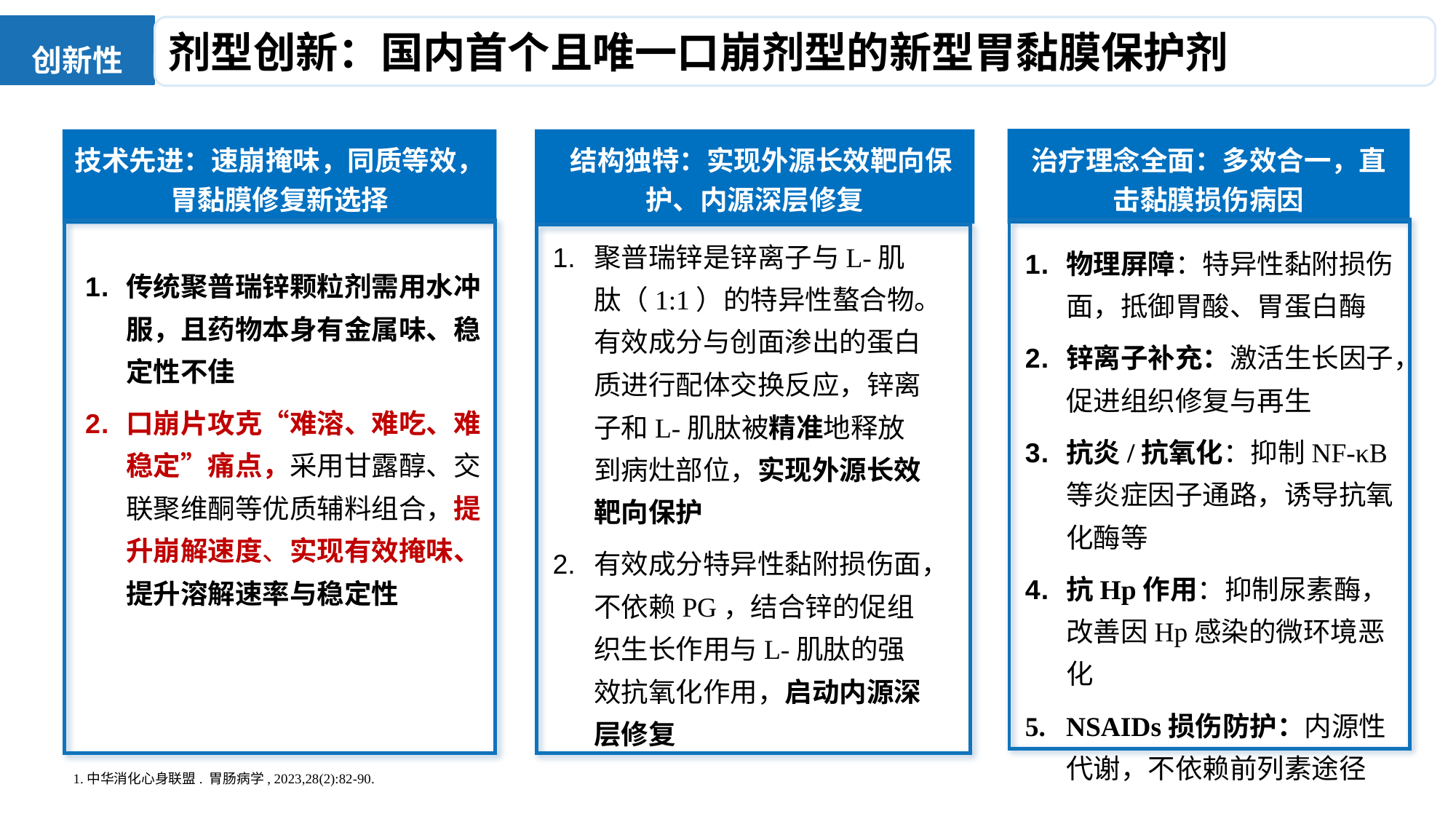

创新性
剂型创新：国内首个且唯一口崩剂型的新型胃黏膜保护剂
治疗理念全面：多效合一，直击黏膜损伤病因

物理屏障：特异性黏附损伤面，抵御胃酸、胃蛋白酶
锌离子补充：激活生长因子，促进组织修复与再生
抗炎/抗氧化：抑制NF-κB等炎症因子通路，诱导抗氧化酶等
抗Hp作用：抑制尿素酶，改善因Hp感染的微环境恶化
NSAIDs损伤防护：内源性代谢，不依赖前列素途径
技术先进：速崩掩味，同质等效，胃黏膜修复新选择

传统聚普瑞锌颗粒剂需用水冲服，且药物本身有金属味、稳定性不佳
口崩片攻克“难溶、难吃、难稳定”痛点，采用甘露醇、交联聚维酮等优质辅料组合，提升崩解速度、实现有效掩味、提升溶解速率与稳定性
 结构独特：实现外源长效靶向保护、内源深层修复

聚普瑞锌是锌离子与L-肌肽（1:1）的特异性螯合物。有效成分与创面渗出的蛋白质进行配体交换反应，锌离子和L-肌肽被精准地释放到病灶部位，实现外源长效靶向保护
有效成分特异性黏附损伤面，不依赖PG，结合锌的促组织生长作用与L-肌肽的强效抗氧化作用，启动内源深层修复
1.中华消化心身联盟. 胃肠病学, 2023,28(2):82-90.